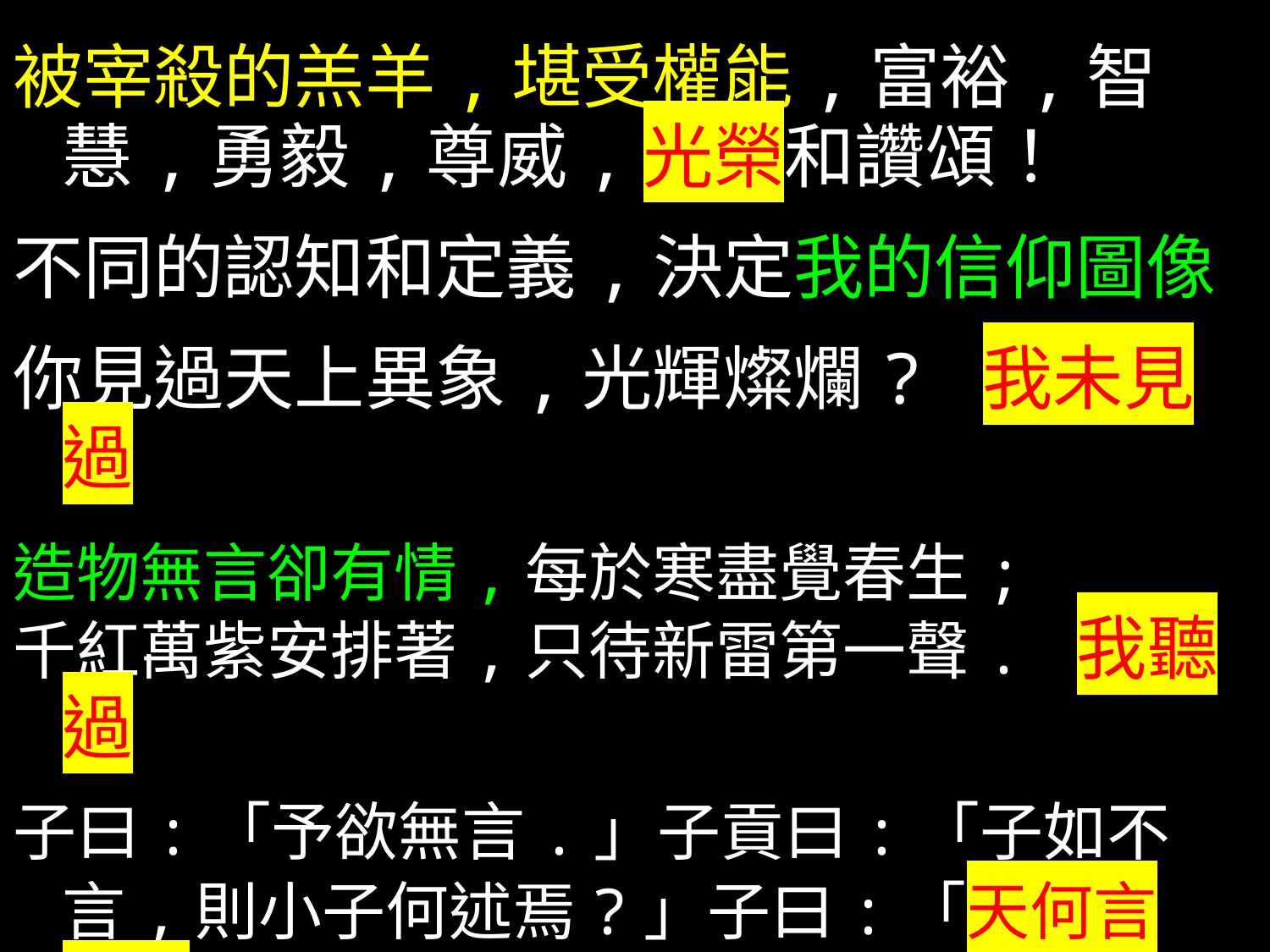

被宰殺的羔羊,堪受權能,富裕,智慧,勇毅,尊威,光榮和讚頌！
不同的認知和定義,決定我的信仰圖像
你見過天上異象,光輝燦爛? 我未見過
造物無言卻有情,每於寒盡覺春生;
千紅萬紫安排著,只待新雷第一聲. 我聽過
子曰:「予欲無言.」子貢曰:「子如不言,則小子何述焉?」子曰:「天何言哉？四時行焉,百物生焉,天何言哉?」